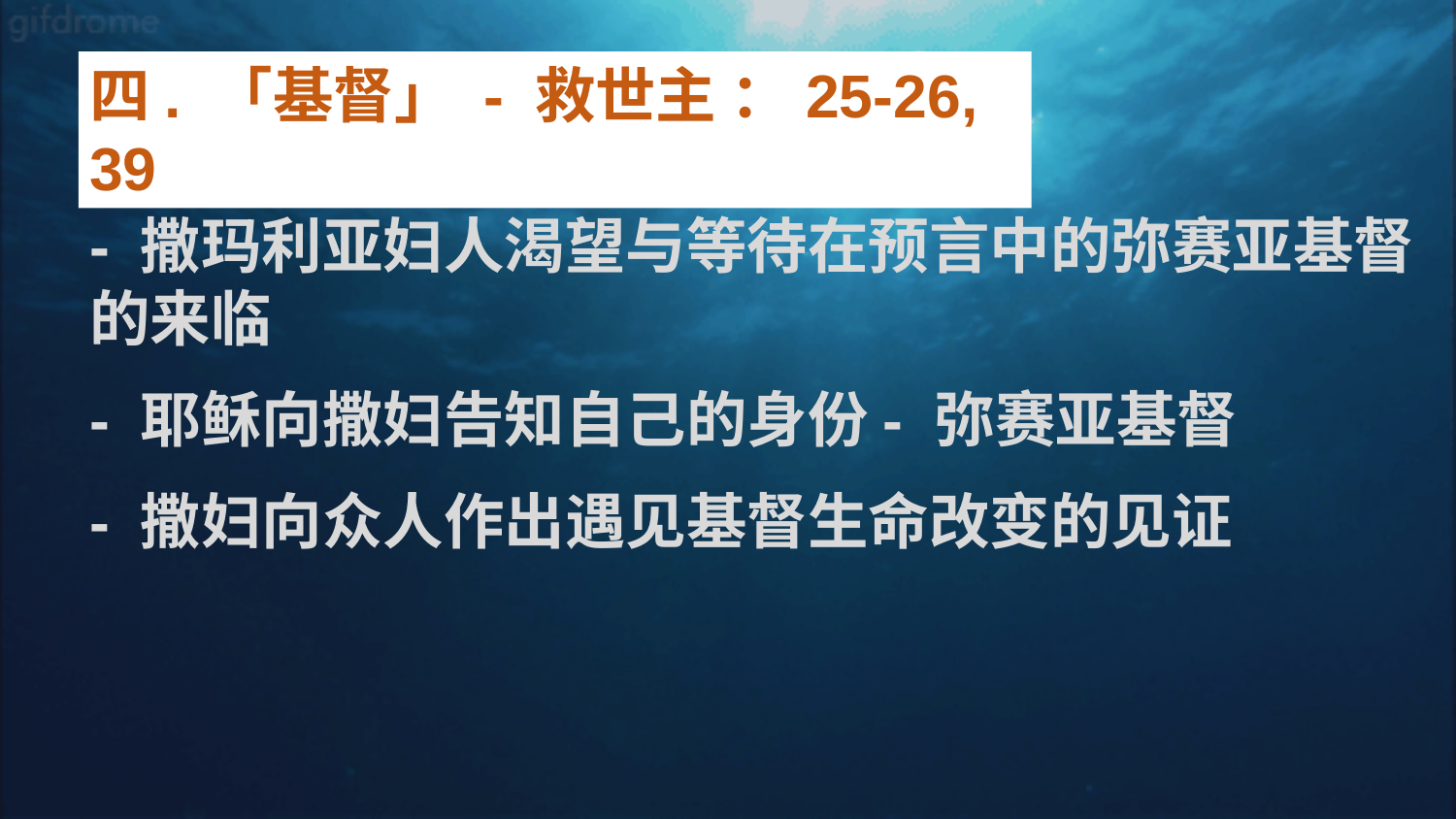

四. 「基督」 - 救世主 ：25-26, 39

- 撒玛利亚妇人渴望与等待在预言中的弥赛亚基督的来临
- 耶稣向撒妇告知自己的身份- 弥赛亚基督
- 撒妇向众人作出遇见基督生命改变的见证